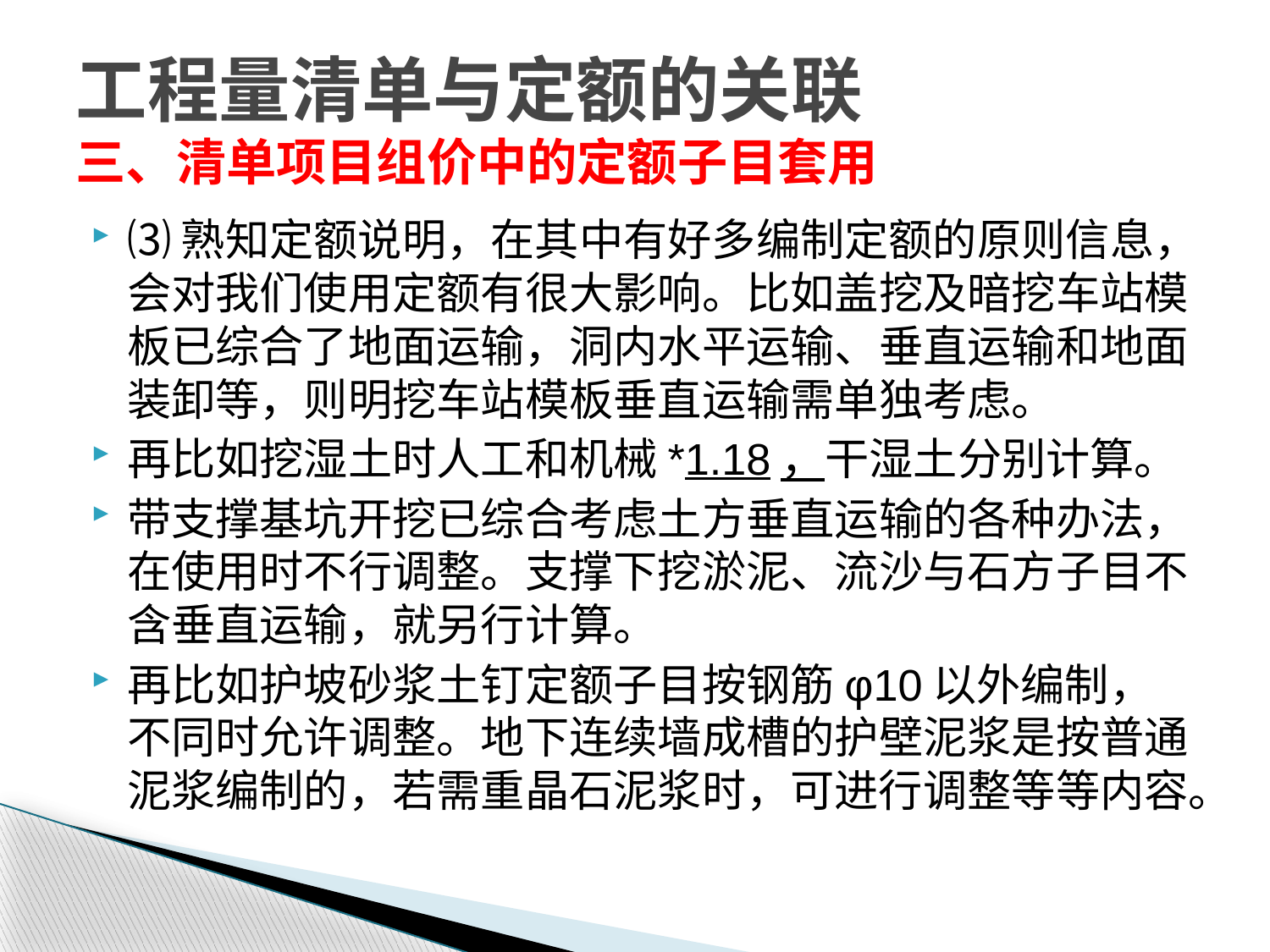

# 工程量清单与定额的关联 三、清单项目组价中的定额子目套用
⑶熟知定额说明，在其中有好多编制定额的原则信息，会对我们使用定额有很大影响。比如盖挖及暗挖车站模板已综合了地面运输，洞内水平运输、垂直运输和地面装卸等，则明挖车站模板垂直运输需单独考虑。
再比如挖湿土时人工和机械*1.18，干湿土分别计算。
带支撑基坑开挖已综合考虑土方垂直运输的各种办法，在使用时不行调整。支撑下挖淤泥、流沙与石方子目不含垂直运输，就另行计算。
再比如护坡砂浆土钉定额子目按钢筋φ10以外编制，不同时允许调整。地下连续墙成槽的护壁泥浆是按普通泥浆编制的，若需重晶石泥浆时，可进行调整等等内容。